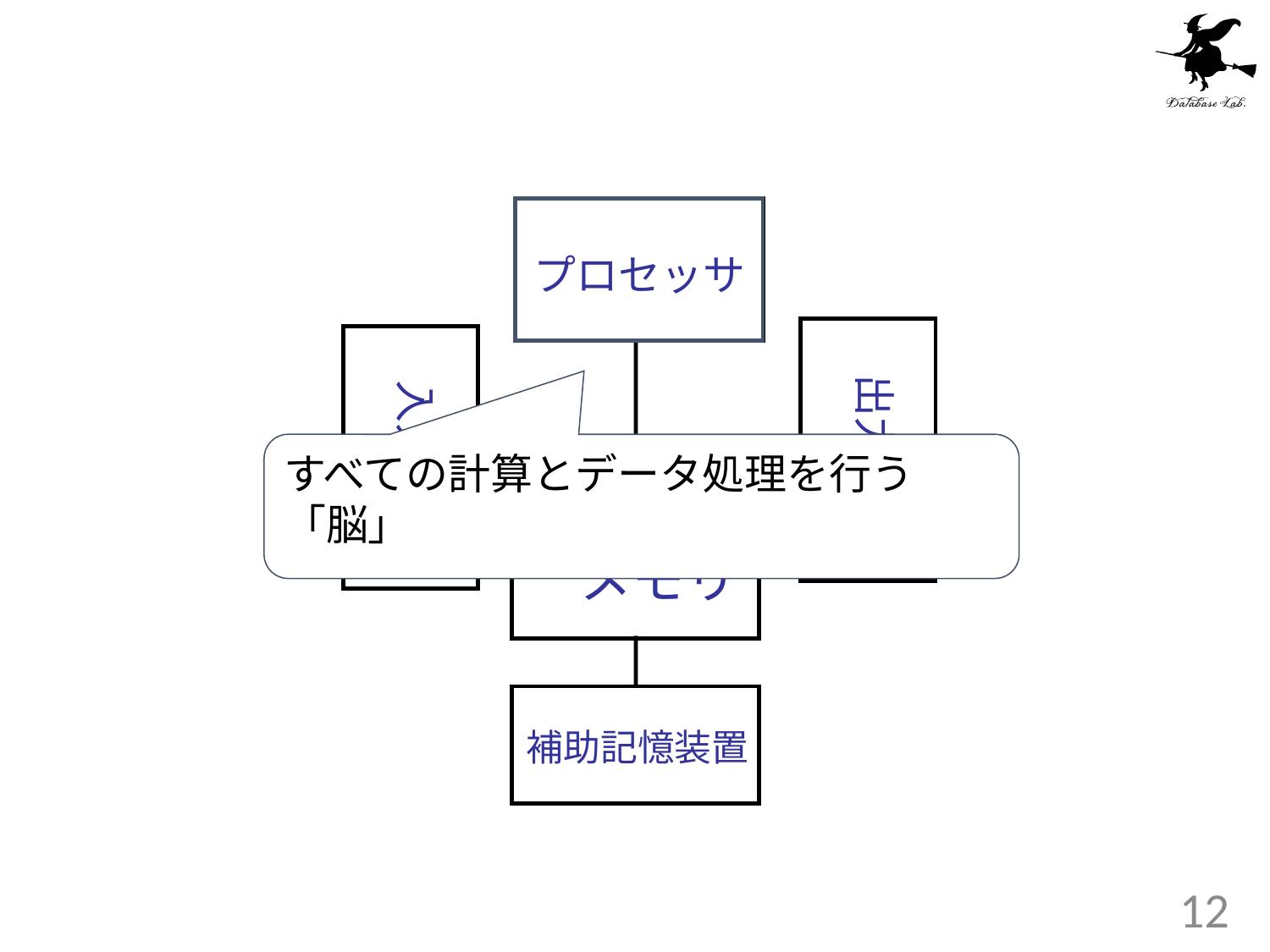

プロセッサ

出力装置
入力装置
すべての計算とデータ処理を行う「脳」

メモリ

補助記憶装置
12